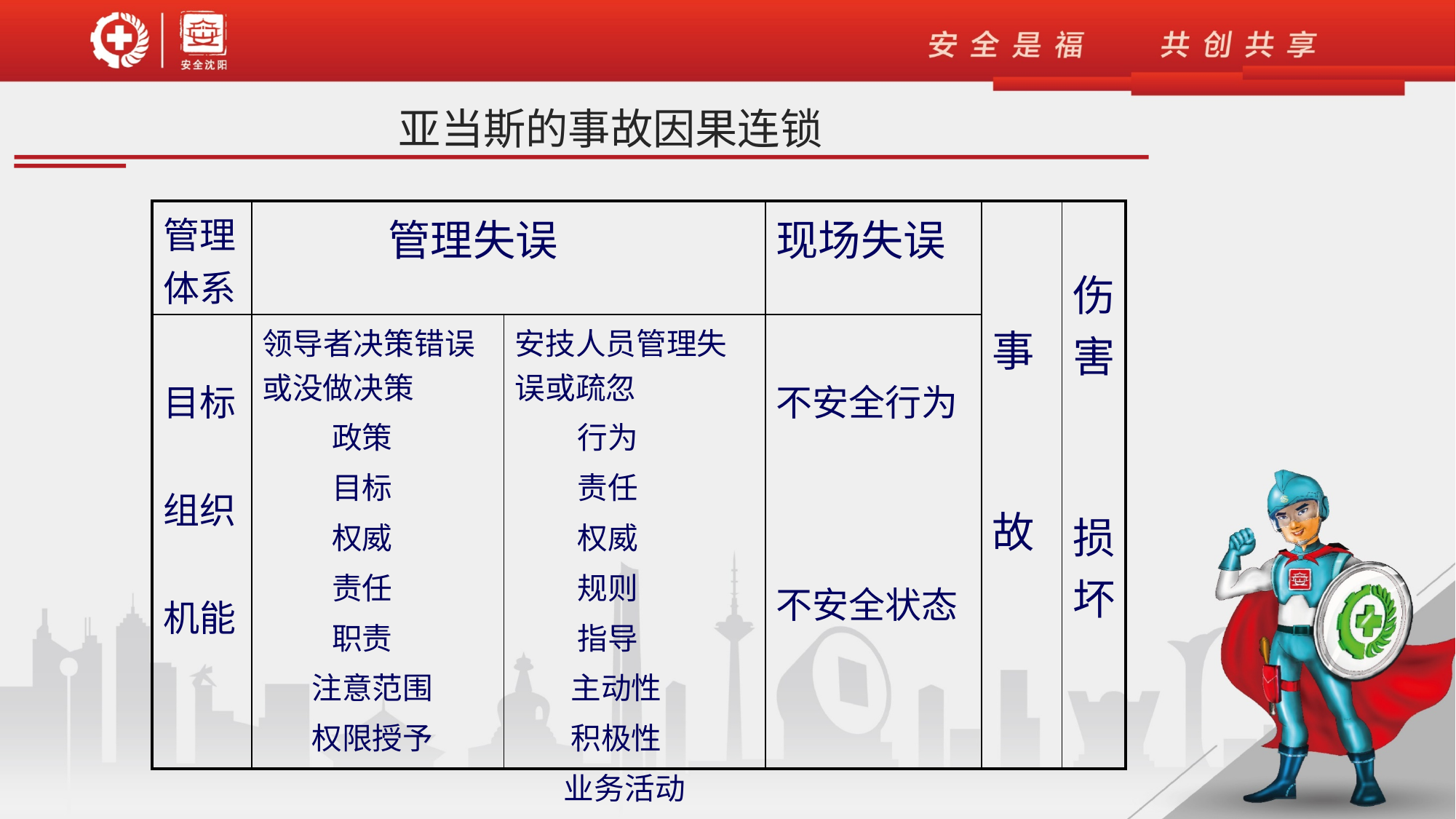

亚当斯的事故因果连锁

| 管理体系 | 管理失误 |  | 现场失误 | 事 故 | 伤害 损坏 |
| --- | --- | --- | --- | --- | --- |
| 目标 组织 机能 | 领导者决策错误或没做决策 政策 目标 权威 责任 职责 注意范围 权限授予 | 安技人员管理失误或疏忽 行为 责任 权威 规则 指导 主动性 积极性 业务活动 | 不安全行为 不安全状态 |  |  |